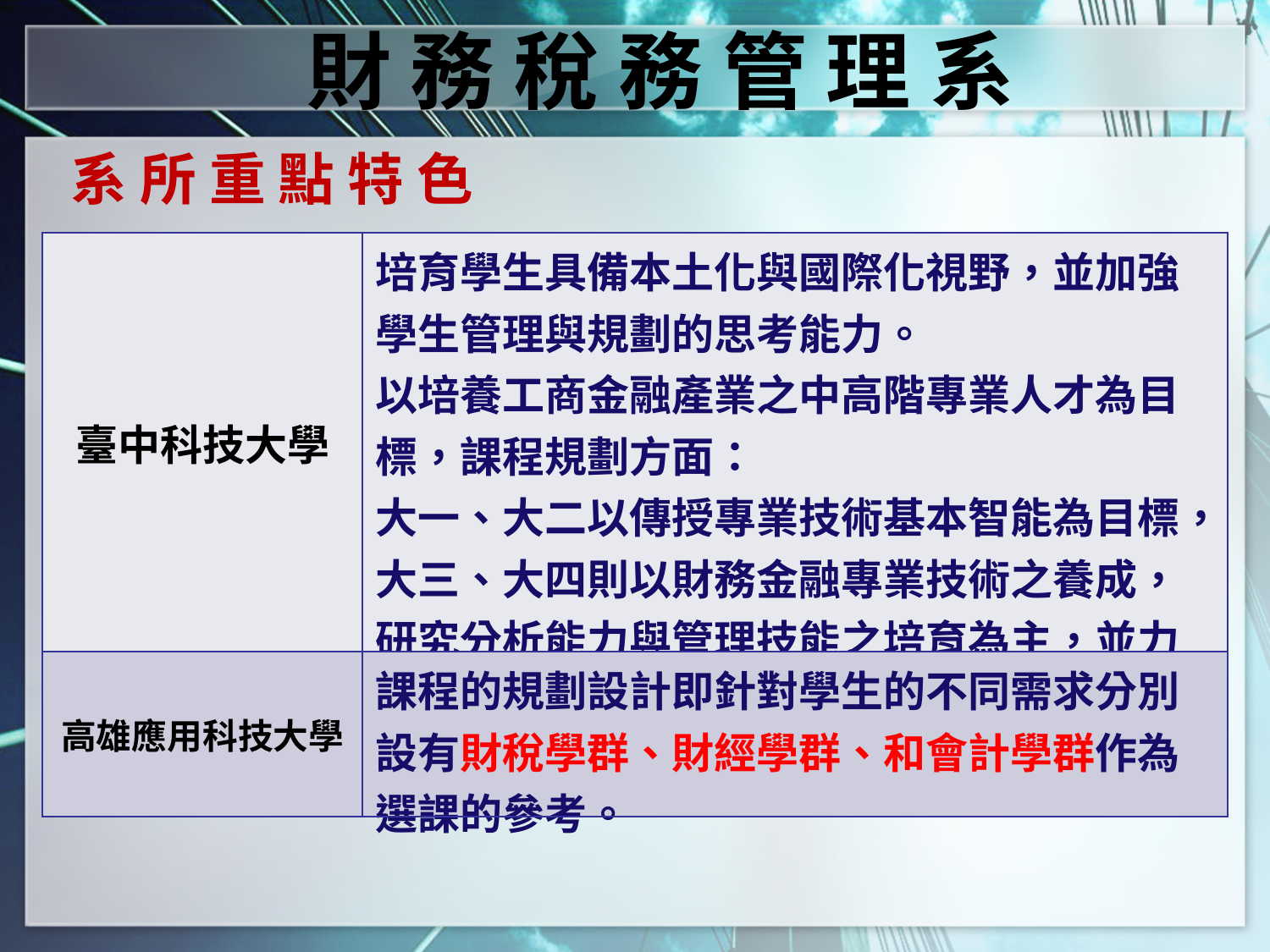

財 務 稅 務 管 理 系
系 所 重 點 特 色
| 臺中科技大學 | 培育學生具備本土化與國際化視野，並加強學生管理與規劃的思考能力。 以培養工商金融產業之中高階專業人才為目標，課程規劃方面： 大一、大二以傳授專業技術基本智能為目標，大三、大四則以財務金融專業技術之養成，研究分析能力與管理技能之培育為主，並力求理論與實務並重，兼顧產業需求。 |
| --- | --- |
| 高雄應用科技大學 | 課程的規劃設計即針對學生的不同需求分別設有財稅學群、財經學群、和會計學群作為選課的參考。 |